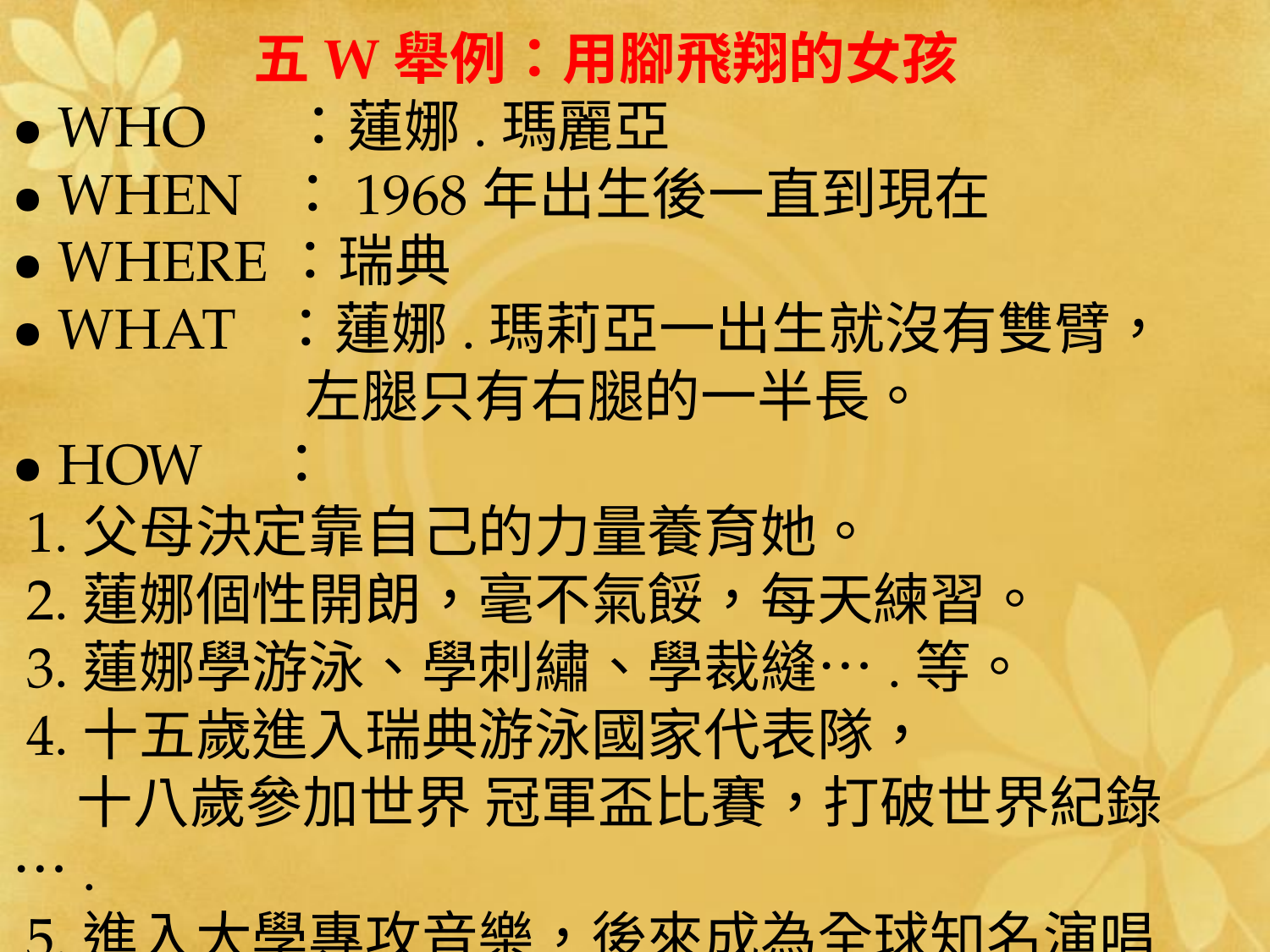

五W舉例：用腳飛翔的女孩
• WHO     ：蓮娜.瑪麗亞
• WHEN  ：1968年出生後一直到現在
• WHERE：瑞典
• WHAT  ：蓮娜.瑪莉亞一出生就沒有雙臂，
                      左腿只有右腿的一半長。
• HOW    ：
 1.父母決定靠自己的力量養育她。
 2.蓮娜個性開朗，毫不氣餒，每天練習。
 3.蓮娜學游泳、學刺繡、學裁縫….等。
 4.十五歲進入瑞典游泳國家代表隊，
    十八歲參加世界 冠軍盃比賽，打破世界紀錄….
 5.進入大學專攻音樂，後來成為全球知名演唱家。